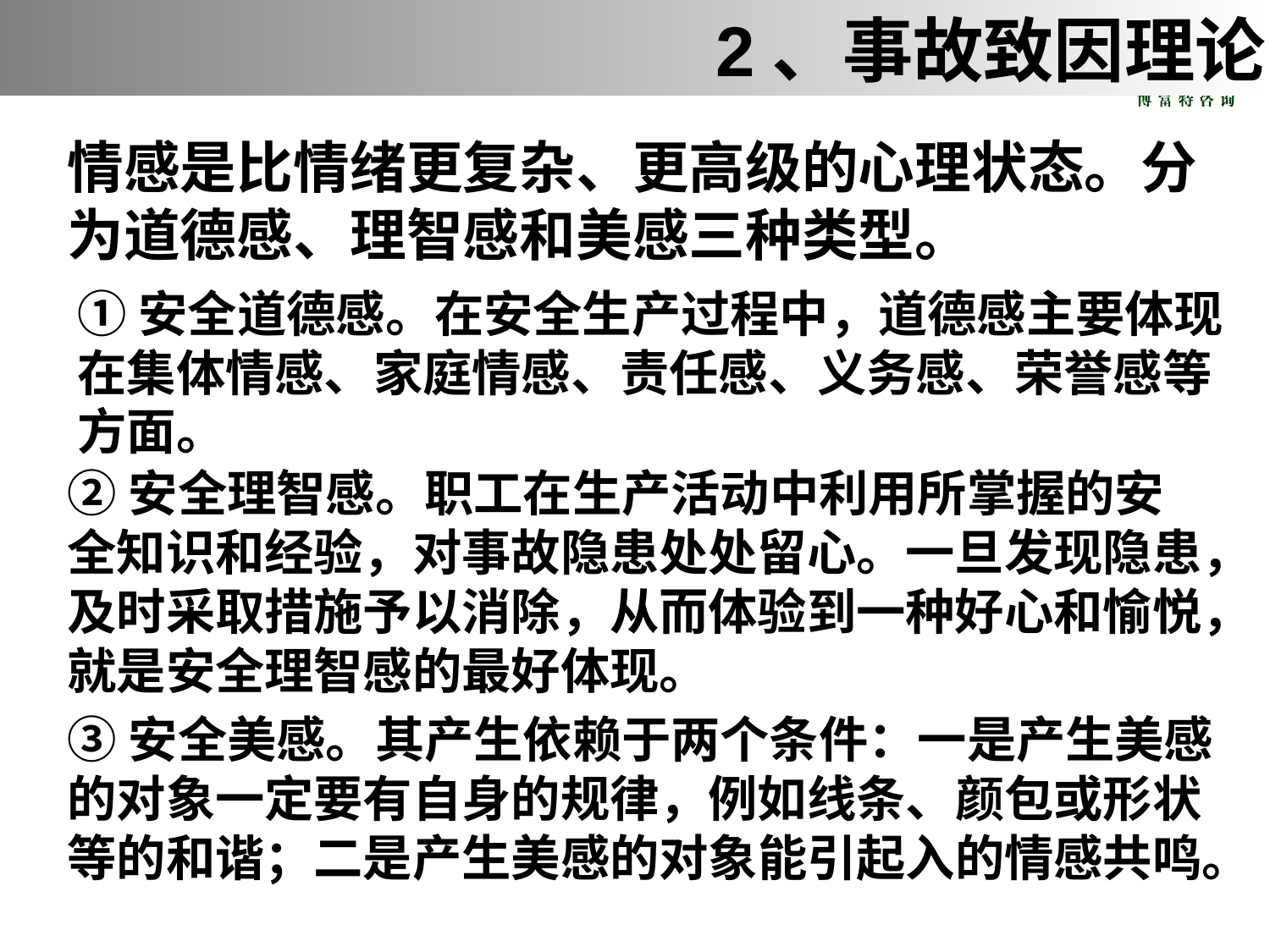

1、事故与人的关系
2、事故致因理论
情感是比情绪更复杂、更高级的心理状态。分为道德感、理智感和美感三种类型。
①安全道德感。在安全生产过程中，道德感主要体现在集体情感、家庭情感、责任感、义务感、荣誉感等方面。
②安全理智感。职工在生产活动中利用所掌握的安全知识和经验，对事故隐患处处留心。一旦发现隐患，及时采取措施予以消除，从而体验到一种好心和愉悦，就是安全理智感的最好体现。
③安全美感。其产生依赖于两个条件：一是产生美感的对象一定要有自身的规律，例如线条、颜包或形状等的和谐；二是产生美感的对象能引起入的情感共鸣。